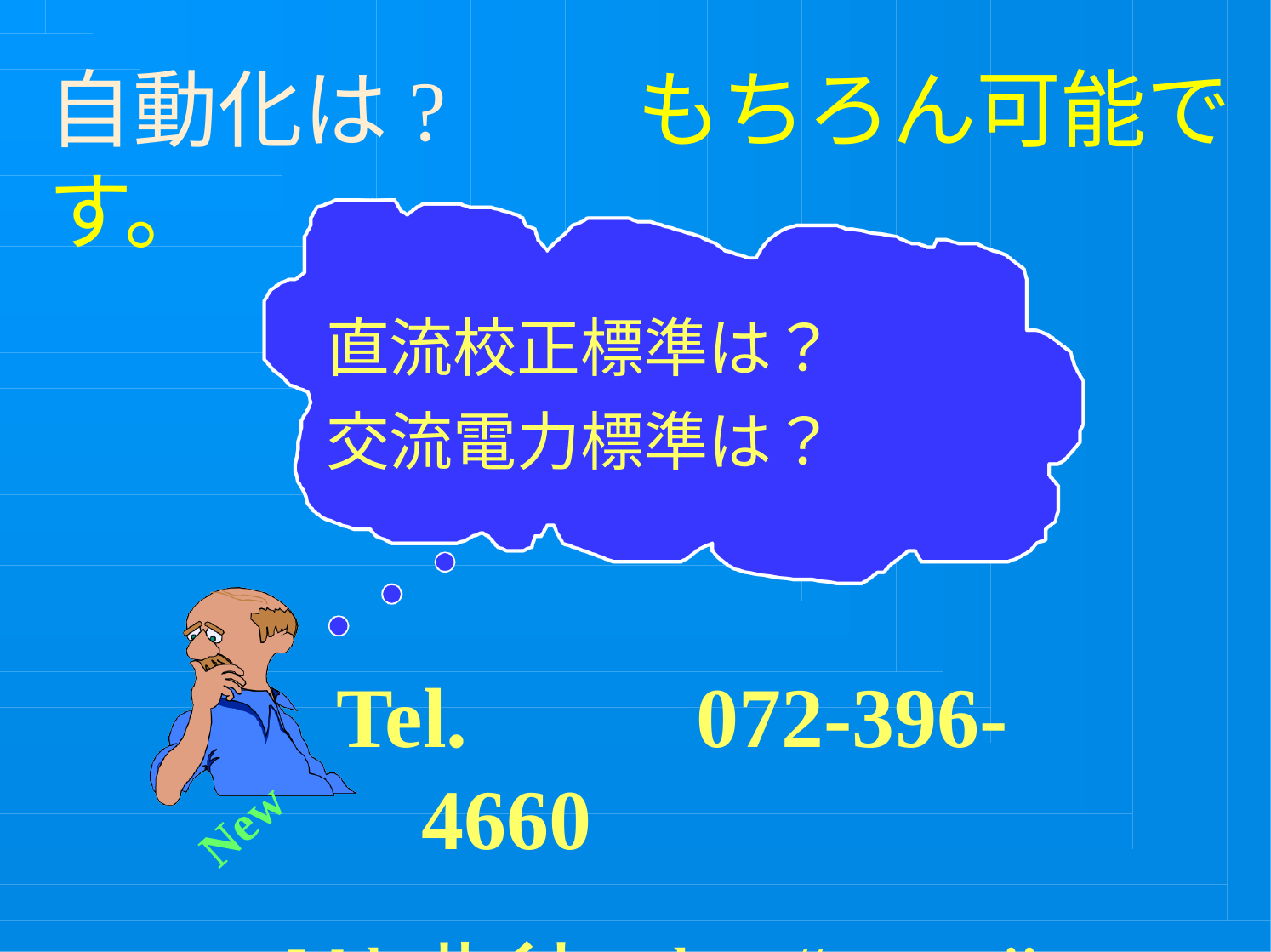

# 自動化は?　　もちろん可能です。

直流校正標準は？
交流電力標準は？

Tel.	072-396-4660
Web サイト:	http://www.mijpn.com

New